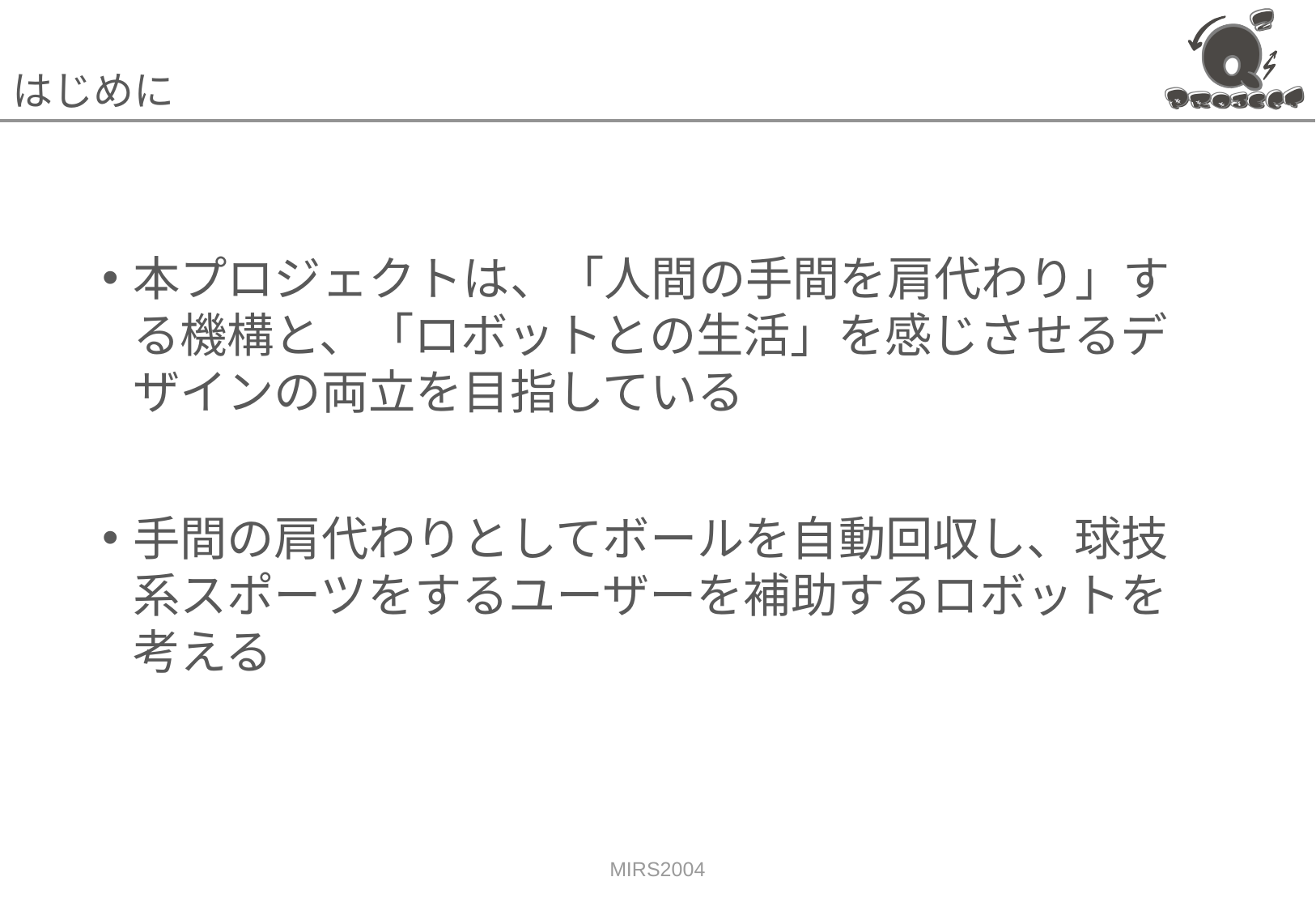

# はじめに

本プロジェクトは、「人間の手間を肩代わり」する機構と、「ロボットとの生活」を感じさせるデザインの両立を目指している

手間の肩代わりとしてボールを自動回収し、球技系スポーツをするユーザーを補助するロボットを考える
MIRS2004